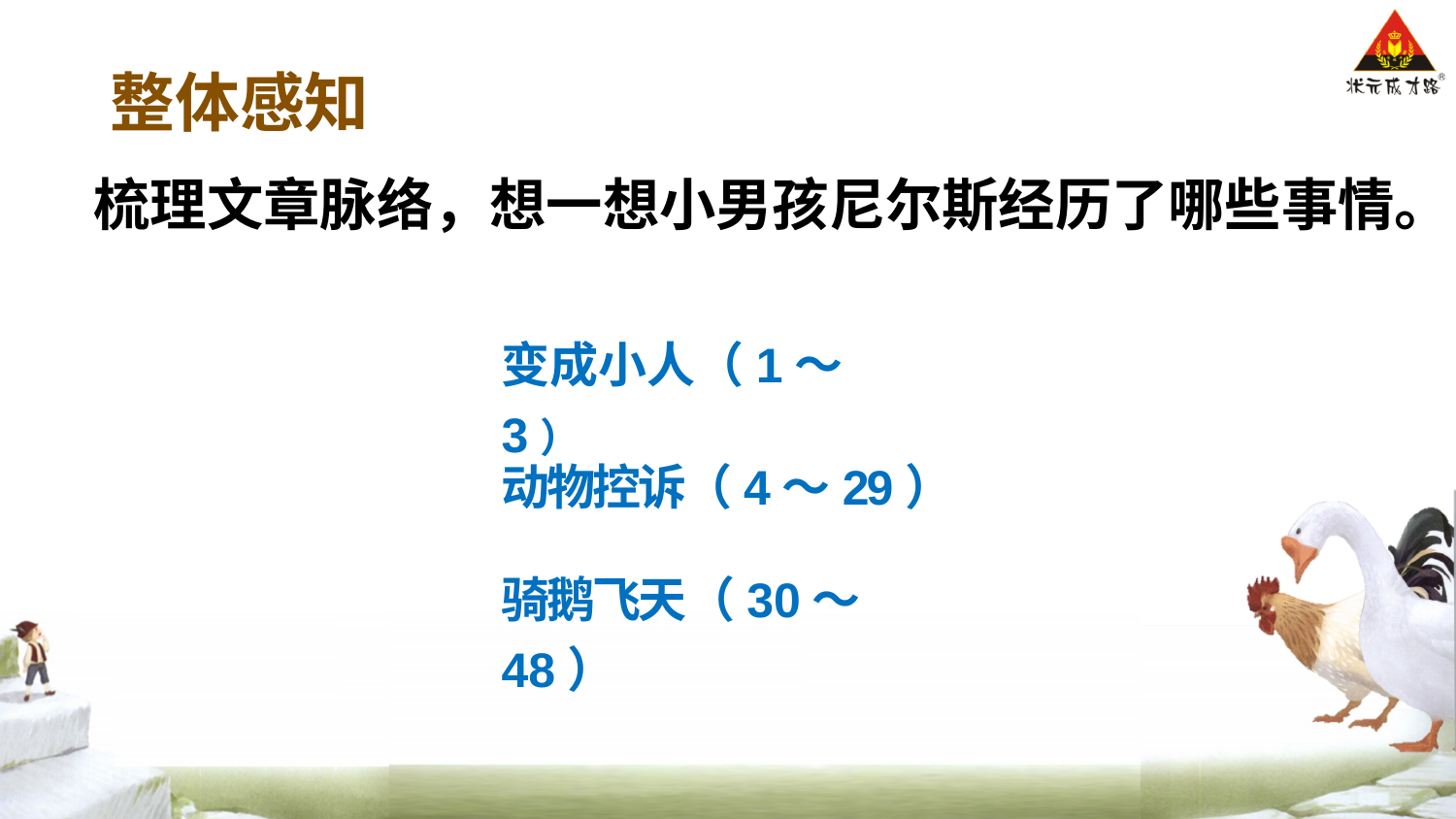

整体感知
 梳理文章脉络，想一想小男孩尼尔斯经历了哪些事情。
变成小人（1～3）
动物控诉（4～29）
骑鹅飞天（30～48）